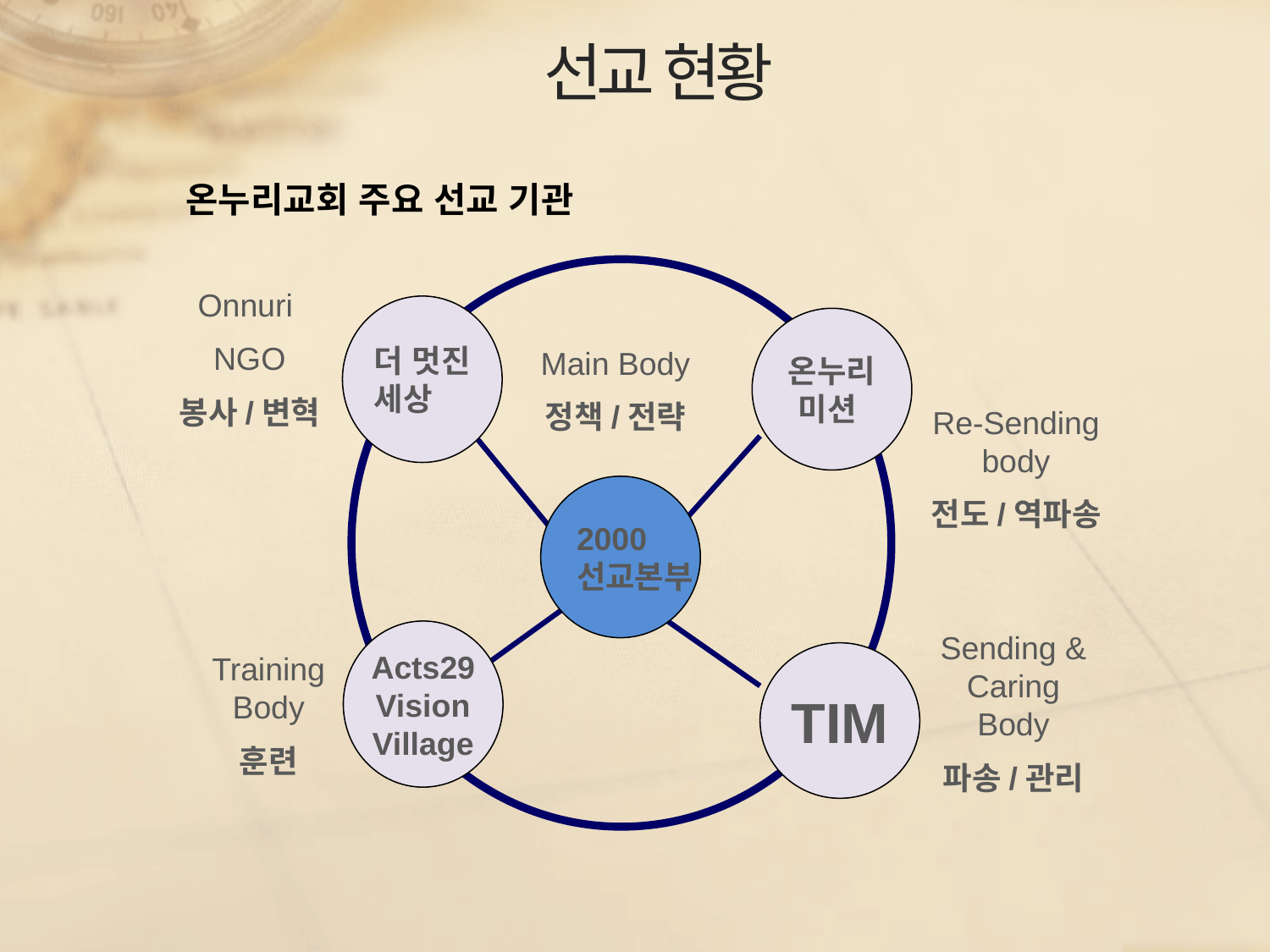

선교 현황
온누리교회 주요 선교 기관

Onnuri
NGO
봉사/변혁
더 멋진
세상
온누리
미션
Main Body
정책/전략
Re-Sending body
전도/역파송

2000
선교본부

Acts29
Vision
Village
Sending & Caring Body
파송/관리
Training Body
훈련
TIM